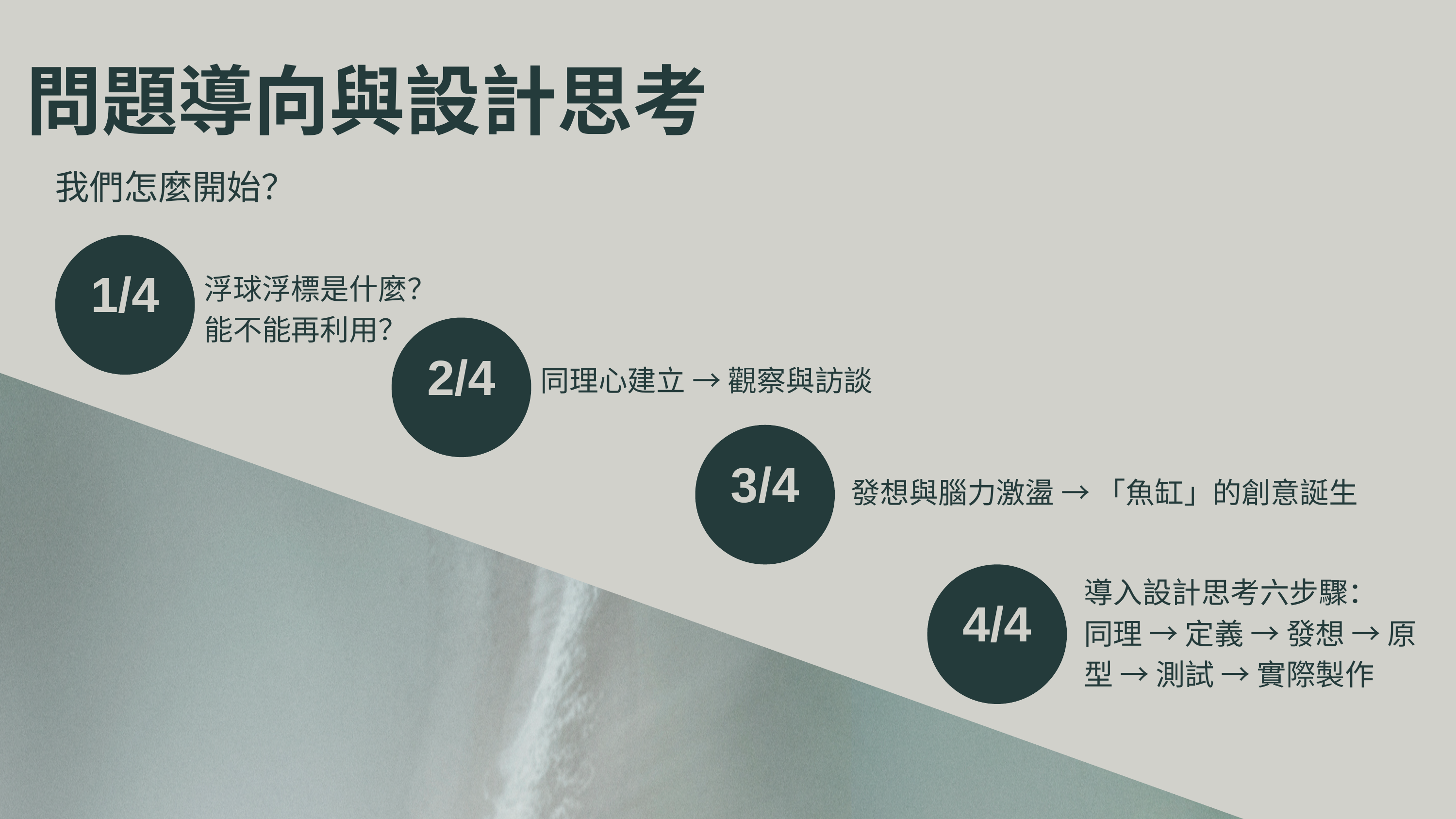

問題導向與設計思考
73%
我們怎麼開始？

1/4

浮球浮標是什麼？能不能再利用？

2/4

同理心建立 → 觀察與訪談

3/4

發想與腦力激盪 → 「魚缸」的創意誕生

導入設計思考六步驟：
同理 → 定義 → 發想 → 原型 → 測試 → 實際製作

4/4